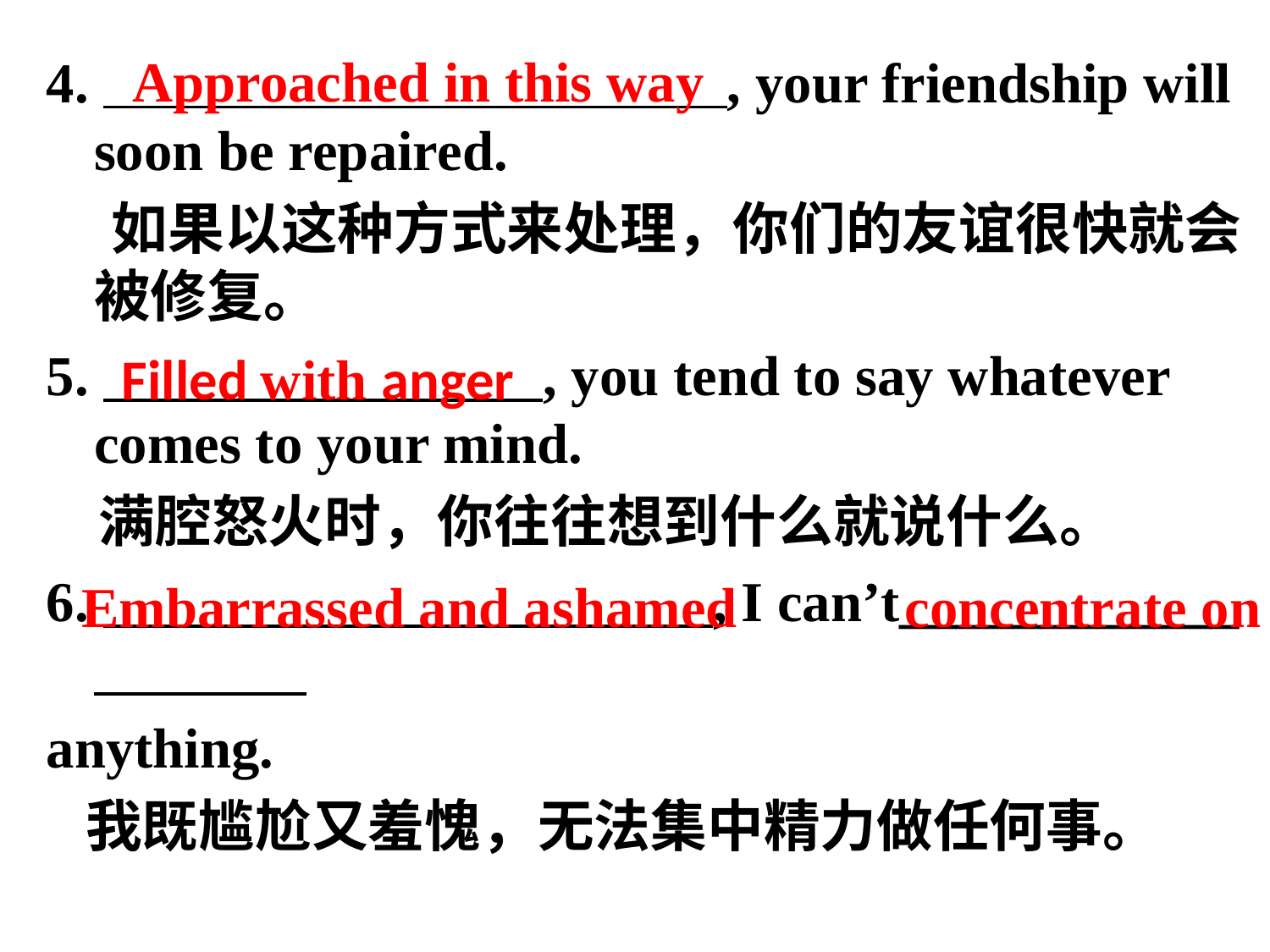

4.                                             , your friendship will soon be repaired.
    如果以这种方式来处理，你们的友谊很快就会被修复。
5.                                , you tend to say whatever comes to your mind.
   满腔怒火时，你往往想到什么就说什么。
6.                                            , I can’t____________
anything.
  我既尴尬又羞愧，无法集中精力做任何事。

Approached in this way

Filled with anger

Embarrassed and ashamed

concentrate on